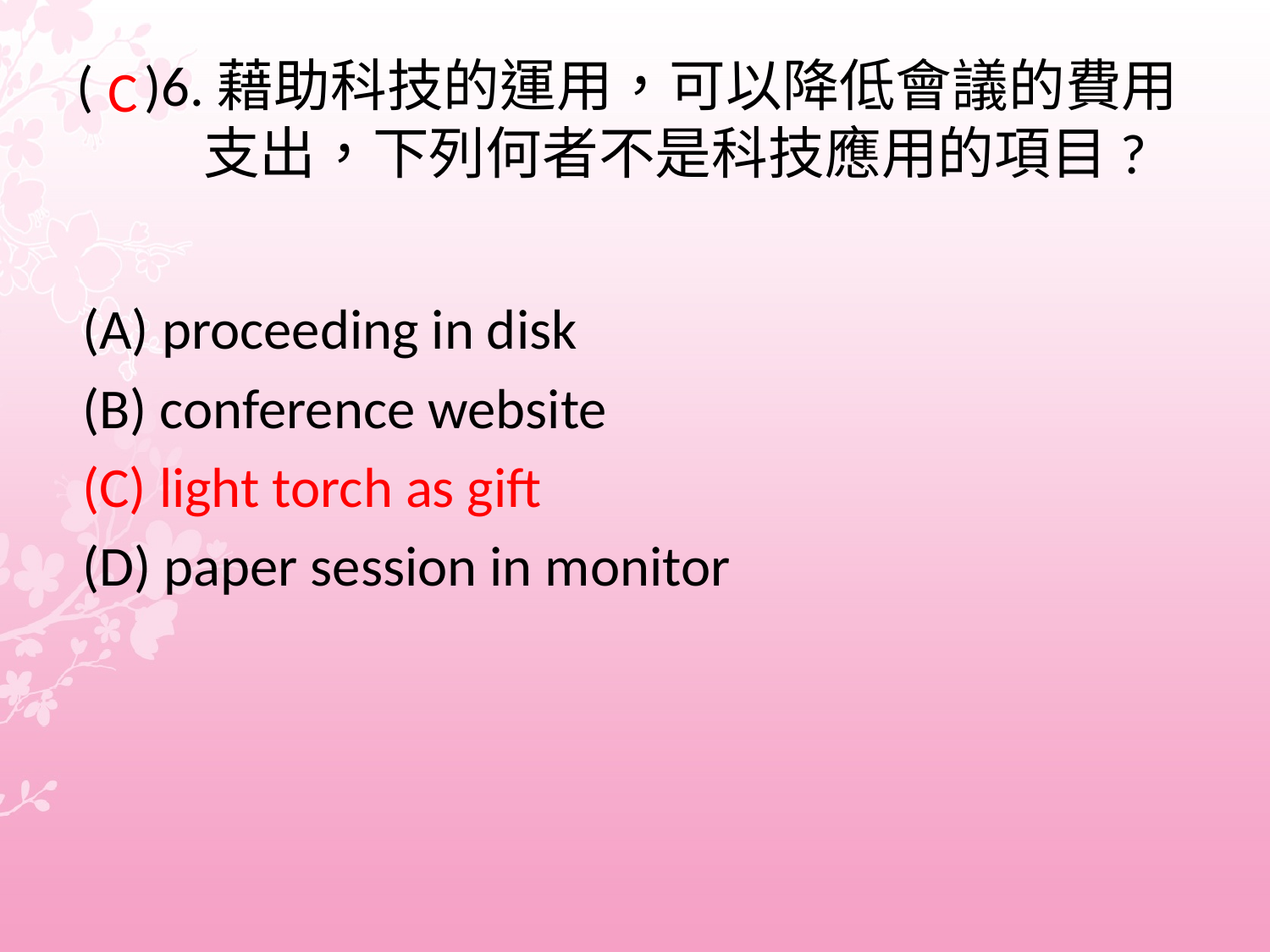

# (    )6.藉助科技的運用，可以降低會議的費用 支出，下列何者不是科技應用的項目?
  C

(A) proceeding in disk
(B) conference website
(C) light torch as gift
(D) paper session in monitor